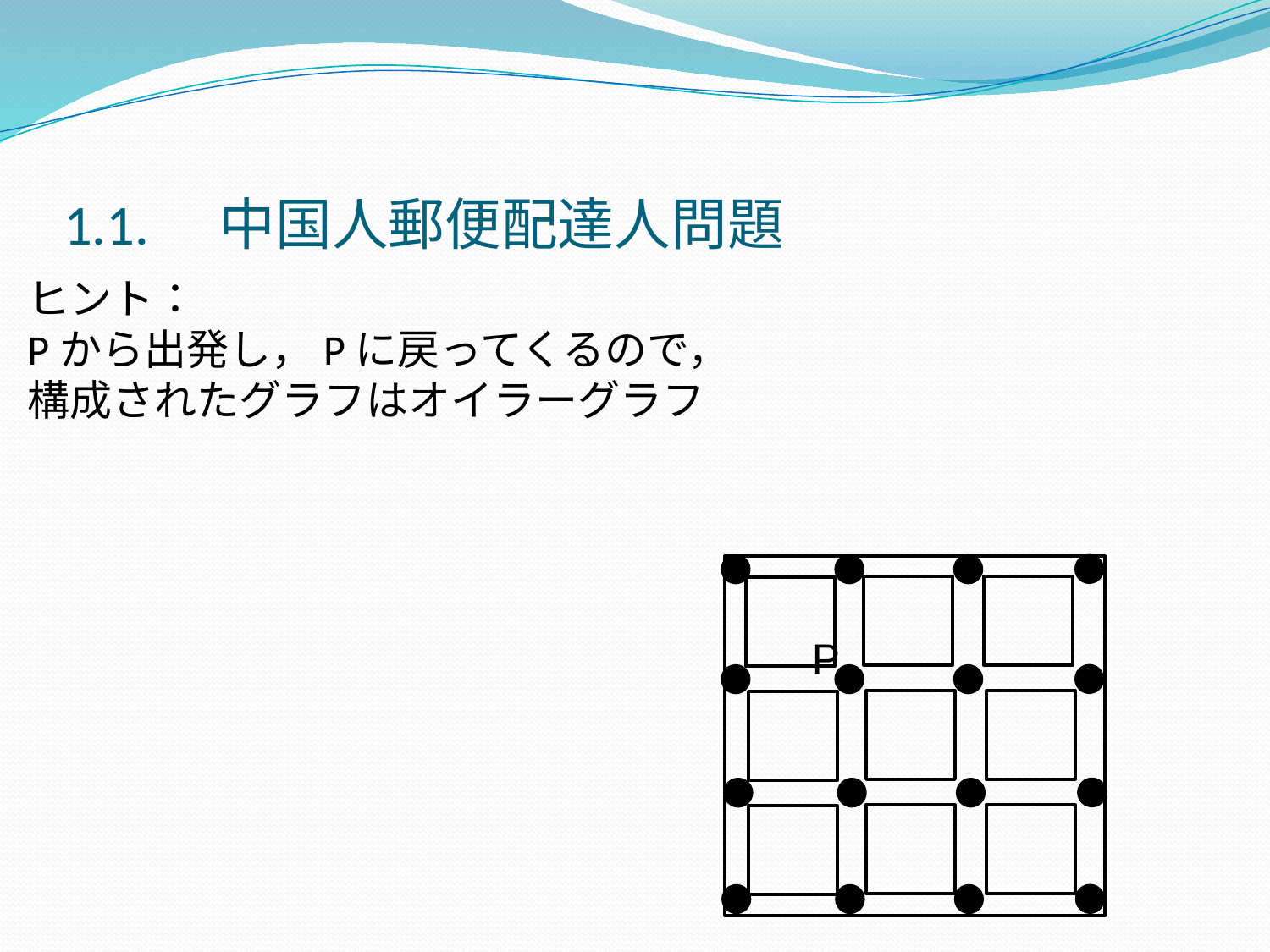

1.1.　中国人郵便配達人問題
ヒント：
Pから出発し，Pに戻ってくるので，
構成されたグラフはオイラーグラフ

P